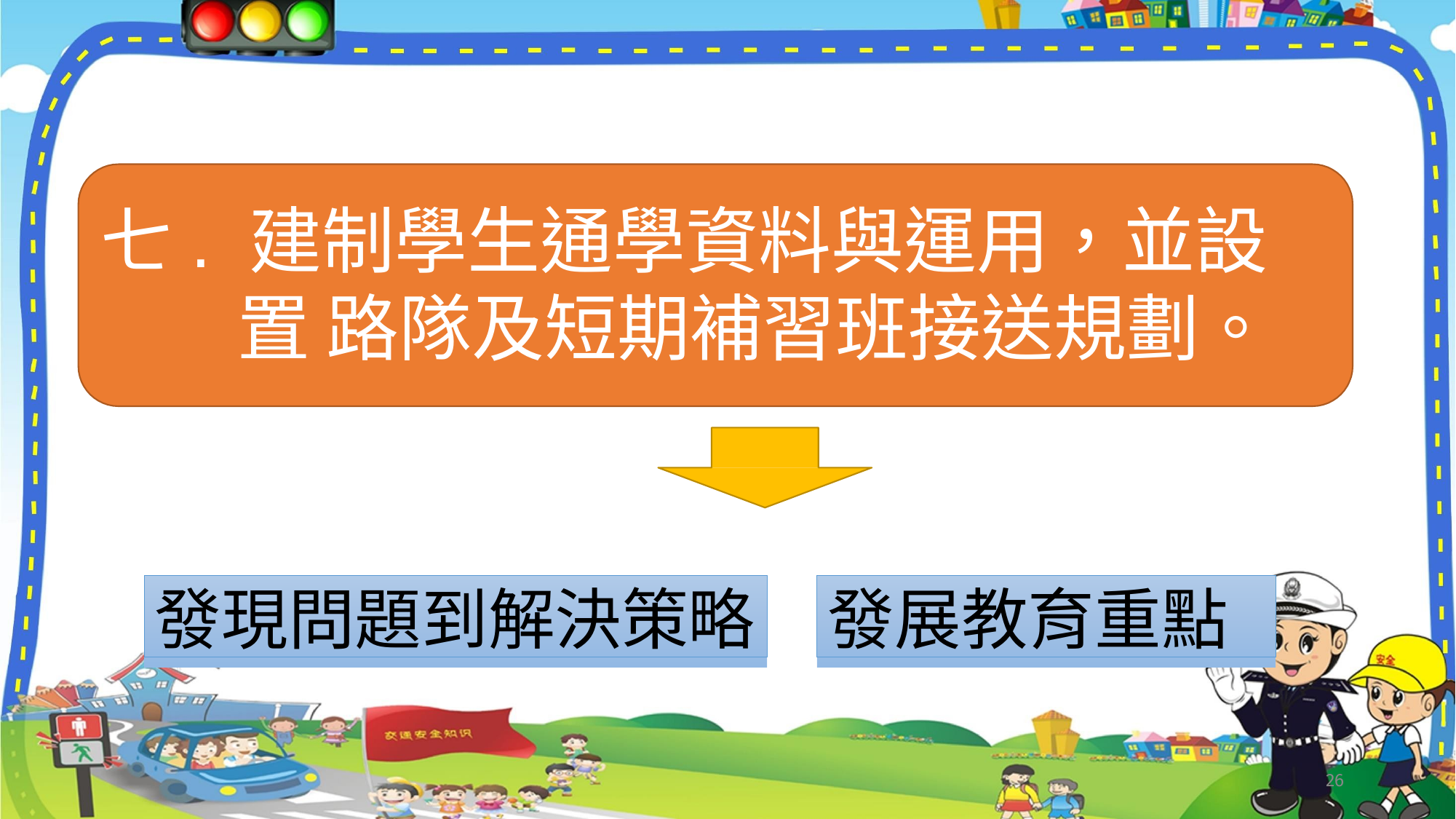

# 七. 建制學生通學資料與運用，並設置 路隊及短期補習班接送規劃。

發現問題到解決策略

發展教育重點
26